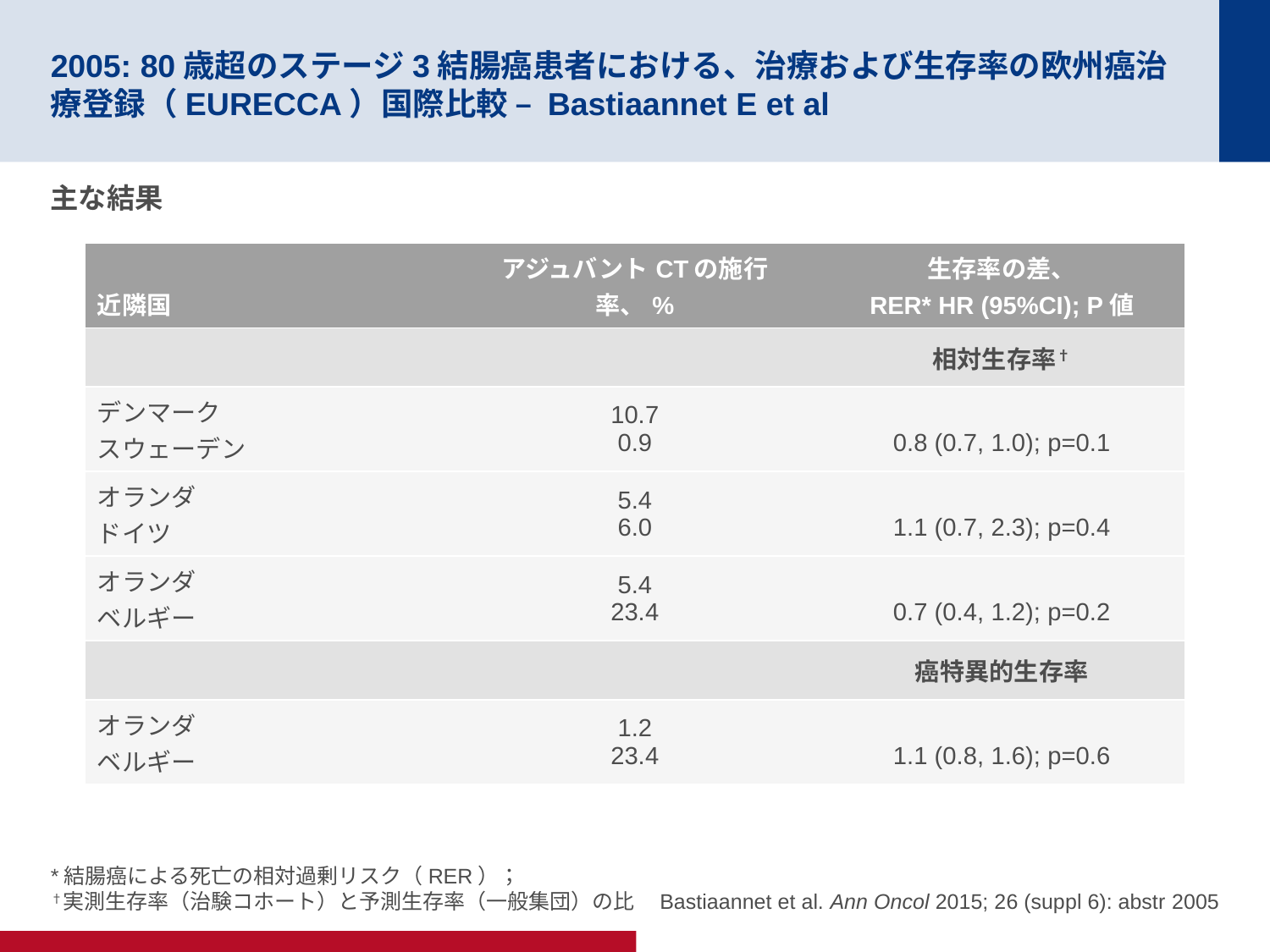

# 2005: 80歳超のステージ3結腸癌患者における、治療および生存率の欧州癌治療登録（EURECCA）国際比較 – Bastiaannet E et al
主な結果

| 近隣国 | アジュバントCTの施行率、% | 生存率の差、 RER\* HR (95%CI); P値 |
| --- | --- | --- |
|  |  | 相対生存率† |
| デンマーク スウェーデン | 10.7 0.9 | 0.8 (0.7, 1.0); p=0.1 |
| オランダ ドイツ | 5.4 6.0 | 1.1 (0.7, 2.3); p=0.4 |
| オランダ ベルギー | 5.4 23.4 | 0.7 (0.4, 1.2); p=0.2 |
|  |  | 癌特異的生存率 |
| オランダ ベルギー | 1.2 23.4 | 1.1 (0.8, 1.6); p=0.6 |
*結腸癌による死亡の相対過剰リスク（RER）；
†実測生存率（治験コホート）と予測生存率（一般集団）の比
Bastiaannet et al. Ann Oncol 2015; 26 (suppl 6): abstr 2005